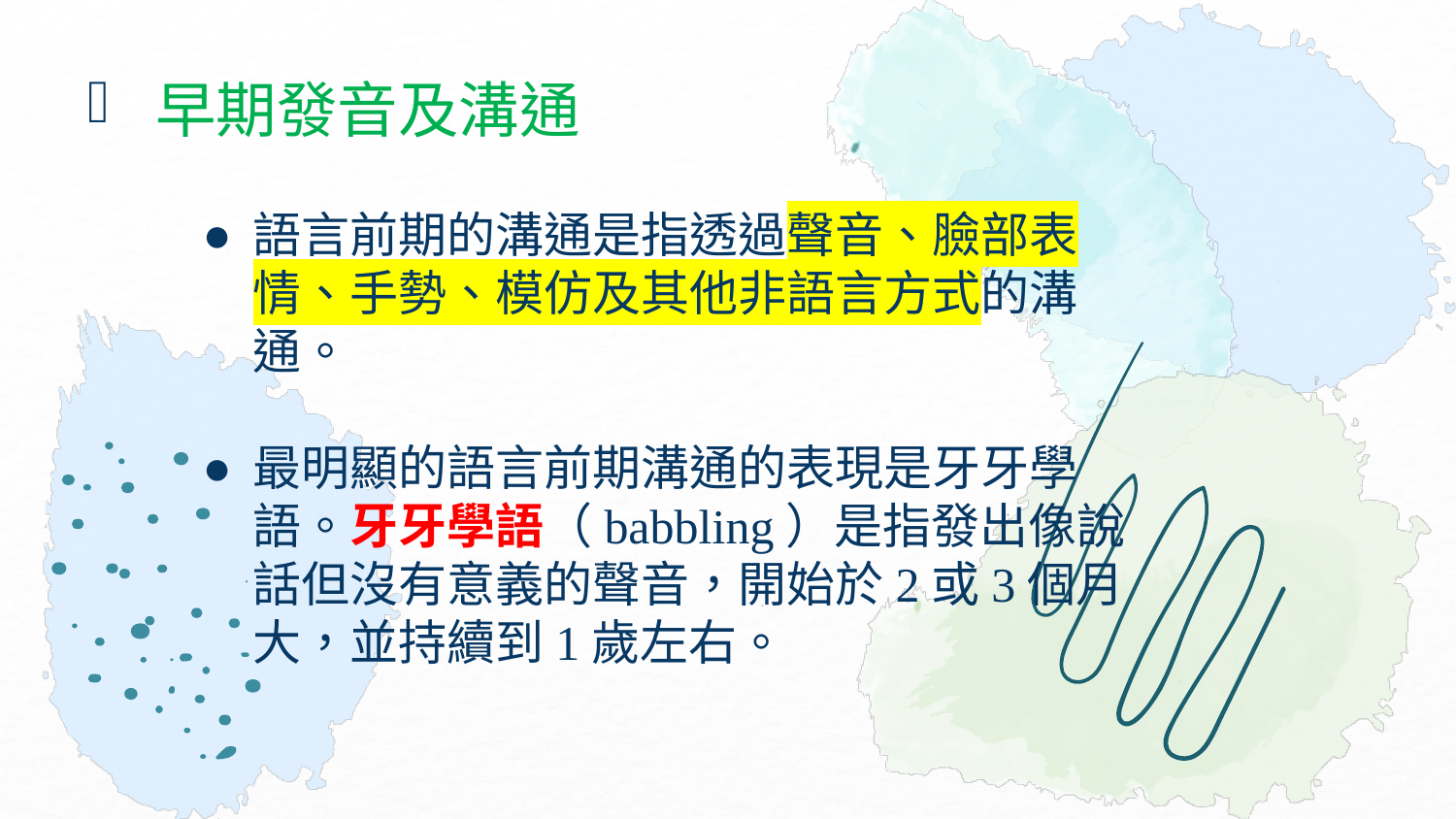

# 早期發音及溝通
語言前期的溝通是指透過聲音、臉部表情、手勢、模仿及其他非語言方式的溝通。

最明顯的語言前期溝通的表現是牙牙學語。牙牙學語（babbling）是指發出像說話但沒有意義的聲音，開始於2或3個月大，並持續到1歲左右。